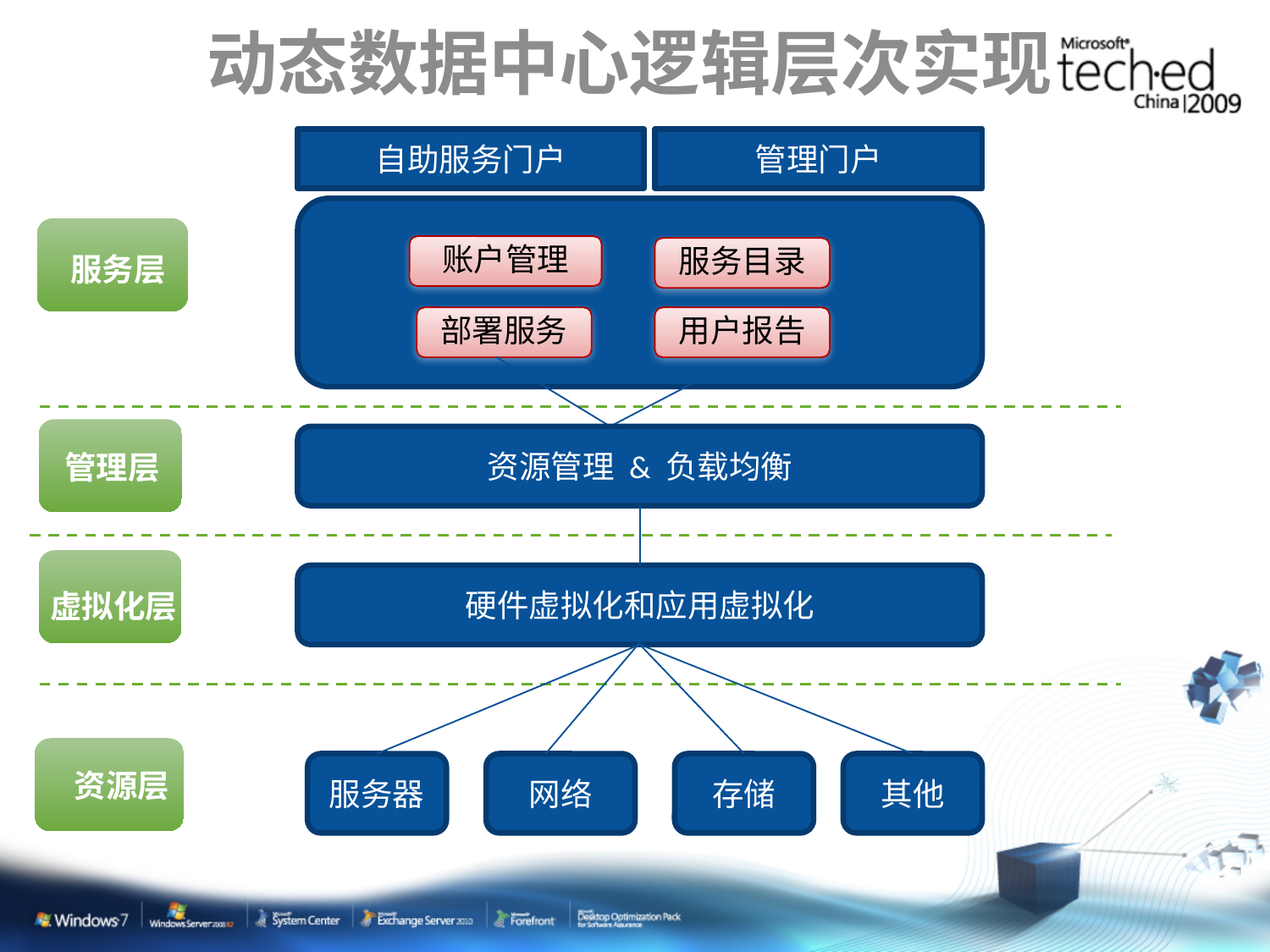

# 动态数据中心逻辑层次实现
自助服务门户
管理门户

账户管理
服务目录
服务层
部署服务
用户报告

资源管理 & 负载均衡
管理层

硬件虚拟化和应用虚拟化
虚拟化层

服务器
网络
存储
其他
资源层